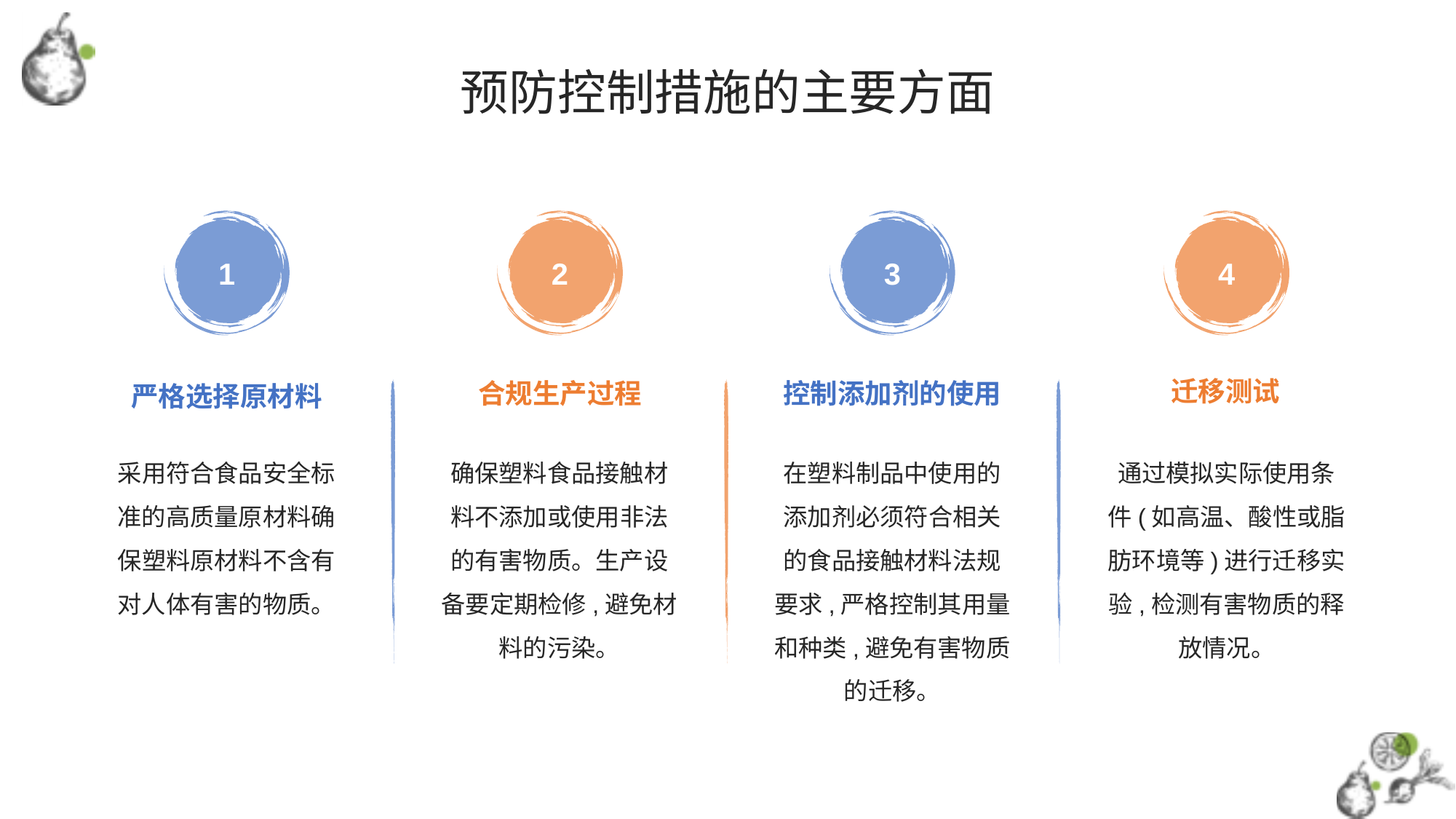

# 预防控制措施的主要方面
1
2
3
4
迁移测试
合规生产过程
控制添加剂的使用
严格选择原材料

采用符合食品安全标准的高质量原材料确保塑料原材料不含有对人体有害的物质。
确保塑料食品接触材料不添加或使用非法的有害物质。生产设备要定期检修,避免材料的污染。
在塑料制品中使用的添加剂必须符合相关的食品接触材料法规要求,严格控制其用量和种类,避免有害物质的迁移。
通过模拟实际使用条件(如高温、酸性或脂肪环境等)进行迁移实验,检测有害物质的释放情况。